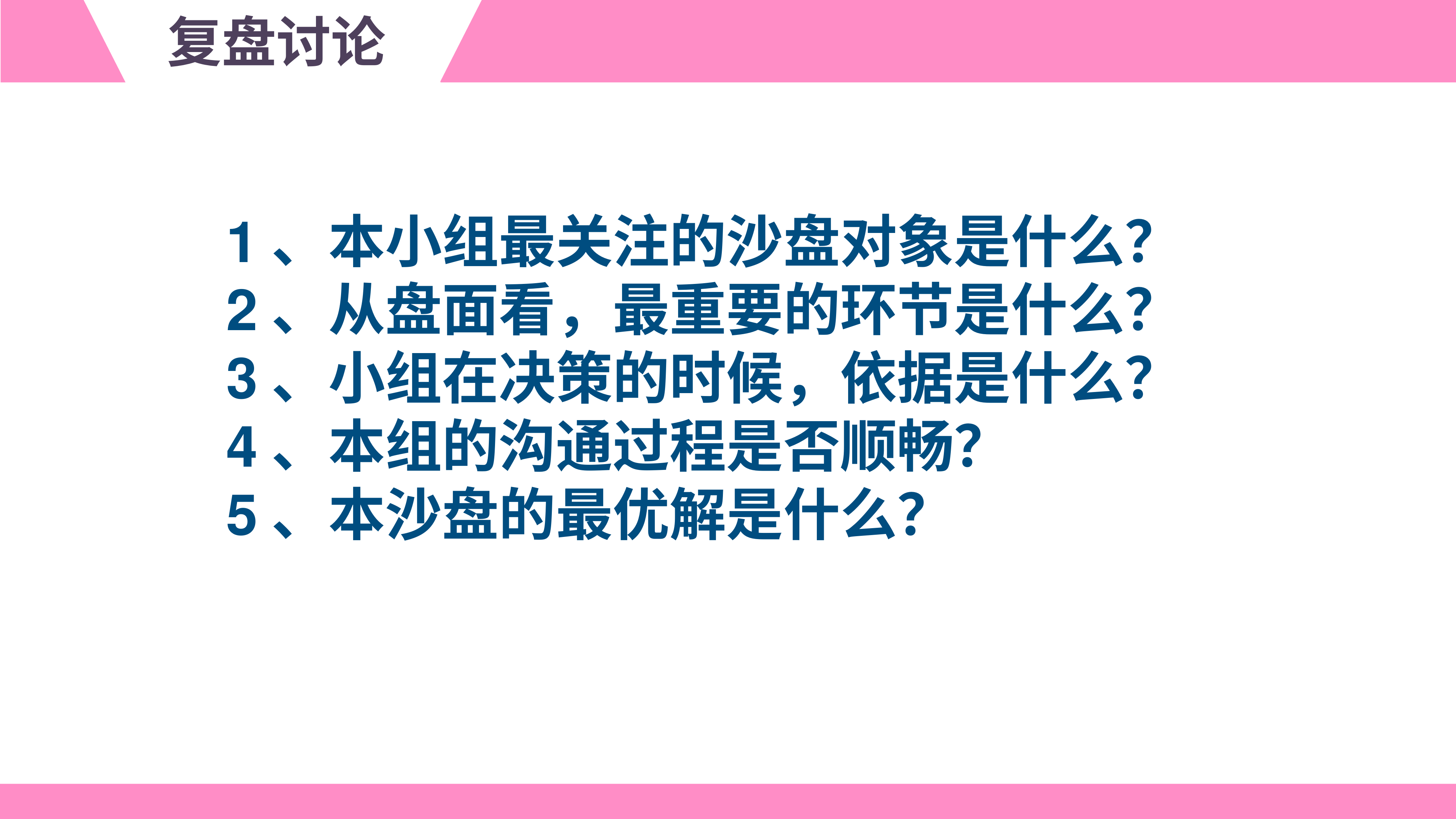

复盘讨论
1、本小组最关注的沙盘对象是什么？
2、从盘面看，最重要的环节是什么？
3、小组在决策的时候，依据是什么？
4、本组的沟通过程是否顺畅？
5、本沙盘的最优解是什么？